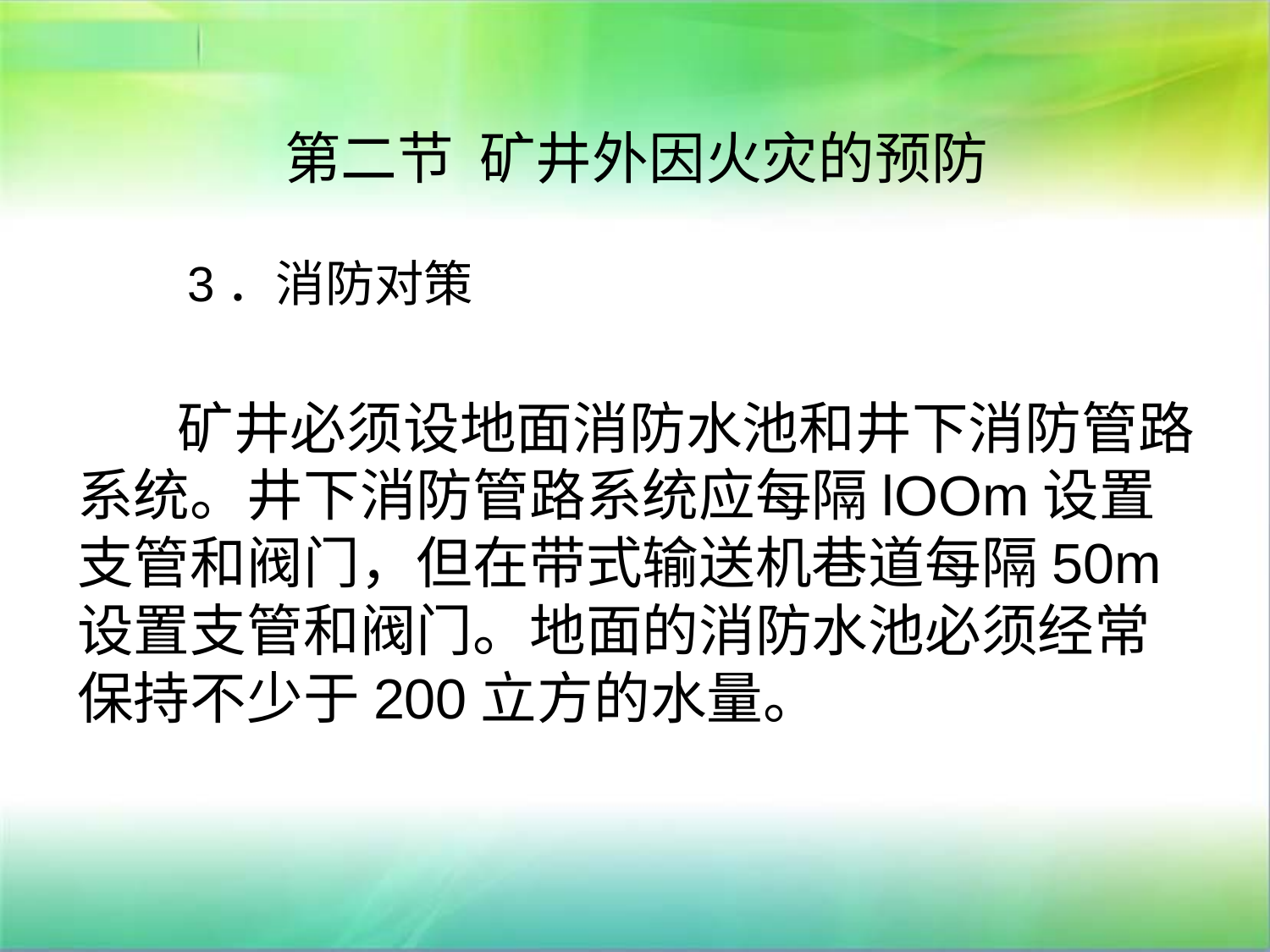

# 第二节  矿井外因火灾的预防
        3．消防对策

        矿井必须设地面消防水池和井下消防管路系统。井下消防管路系统应每隔lOOm设置支管和阀门，但在带式输送机巷道每隔50m设置支管和阀门。地面的消防水池必须经常保持不少于200立方的水量。